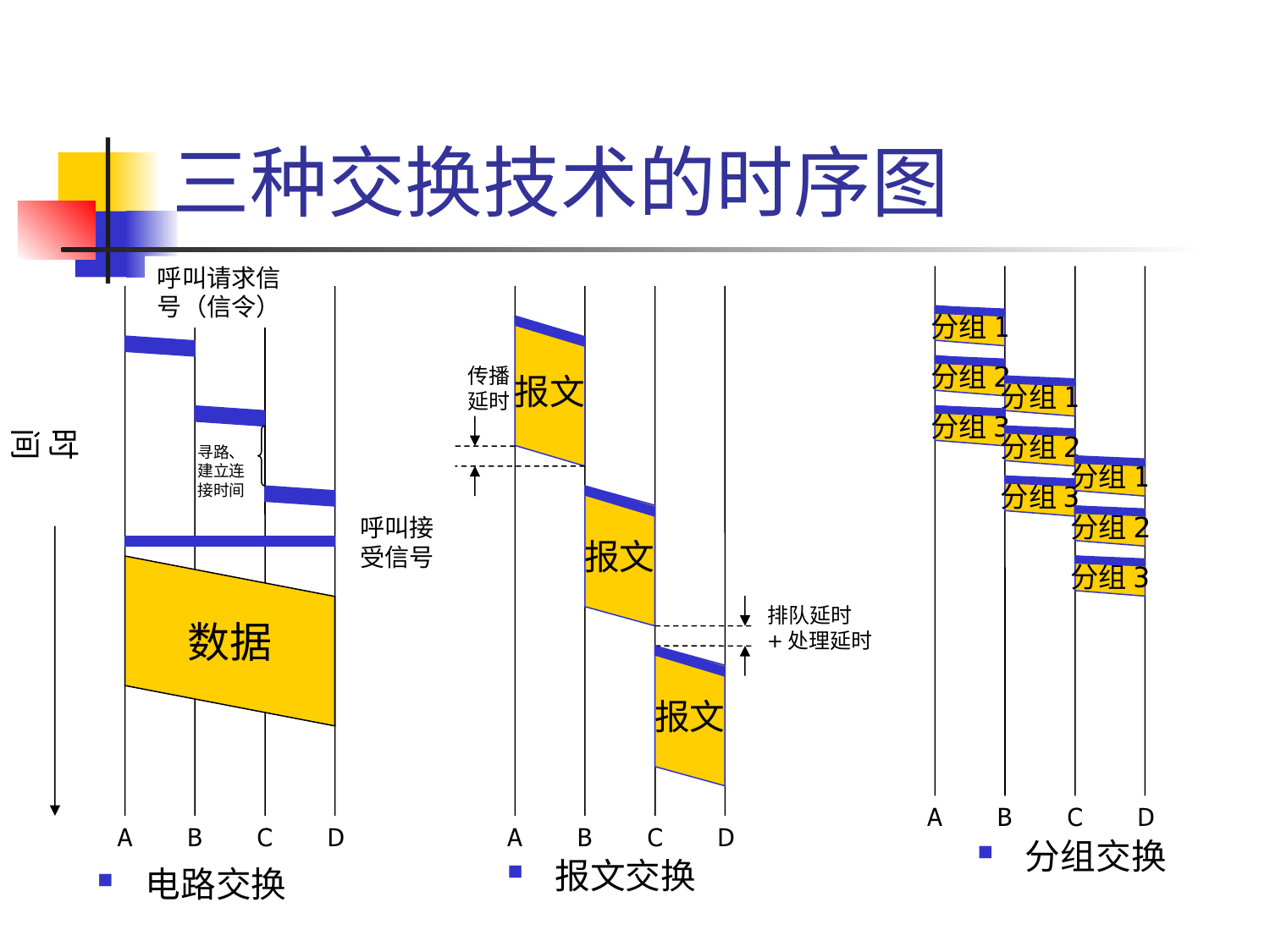

# 三种交换技术的时序图
呼叫请求信号（信令）

分组1

分组2

分组1

分组3

分组2

分组1

分组3

分组2

分组3
A
B
C
D
分组交换

传播延时
报文

时间

寻路、建立连接时间

呼叫接受信号
报文

数据

排队延时+处理延时

报文
A
B
C
D
A
B
C
D
电路交换
报文交换